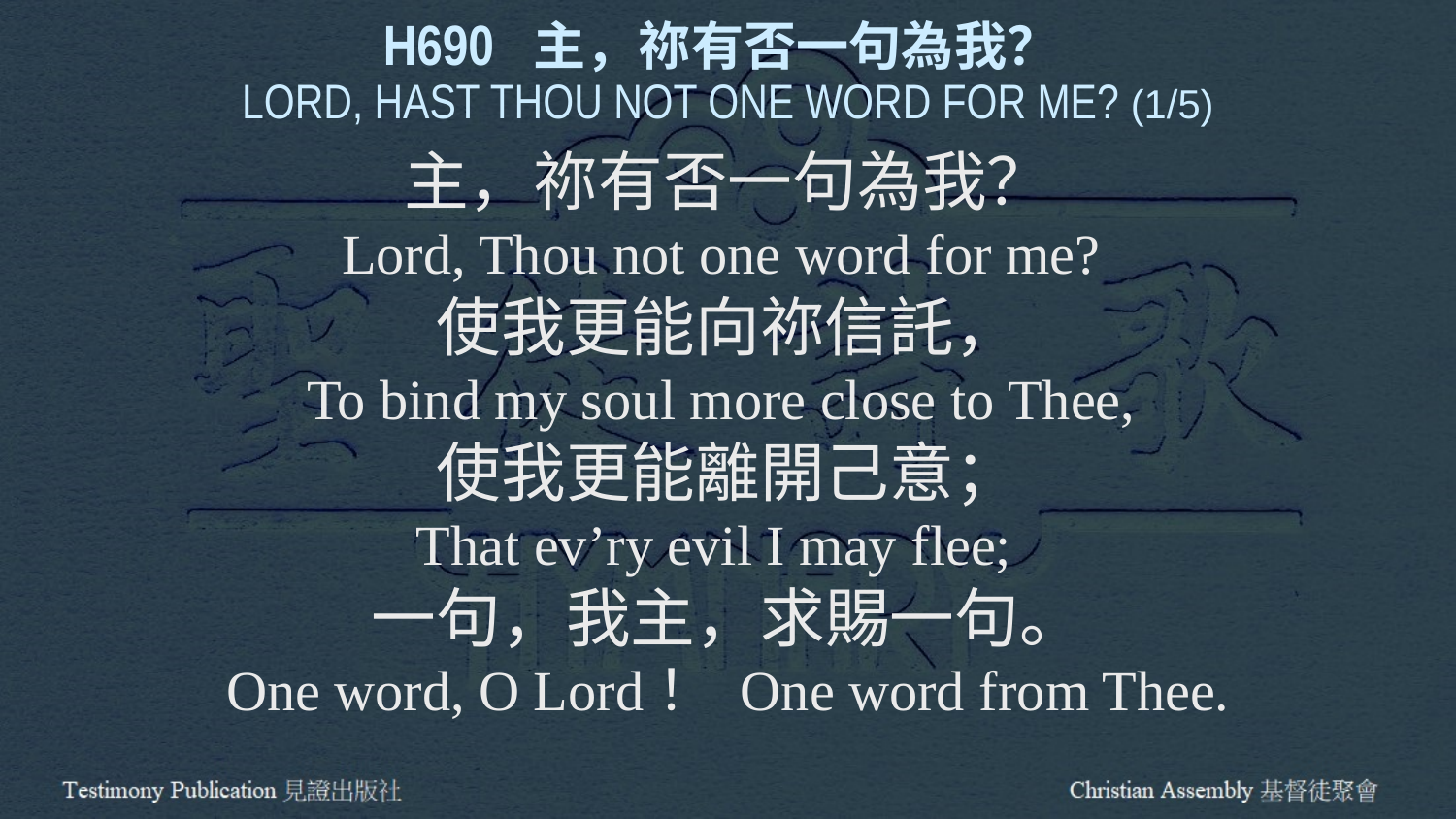

H690  主，祢有否一句為我？
LORD, HAST THOU NOT ONE WORD FOR ME? (1/5)
主，祢有否一句為我？
Lord, Thou not one word for me?
使我更能向祢信託，
To bind my soul more close to Thee,
使我更能離開己意；
That ev’ry evil I may flee;
一句，我主，求賜一句。
One word, O Lord！ One word from Thee.